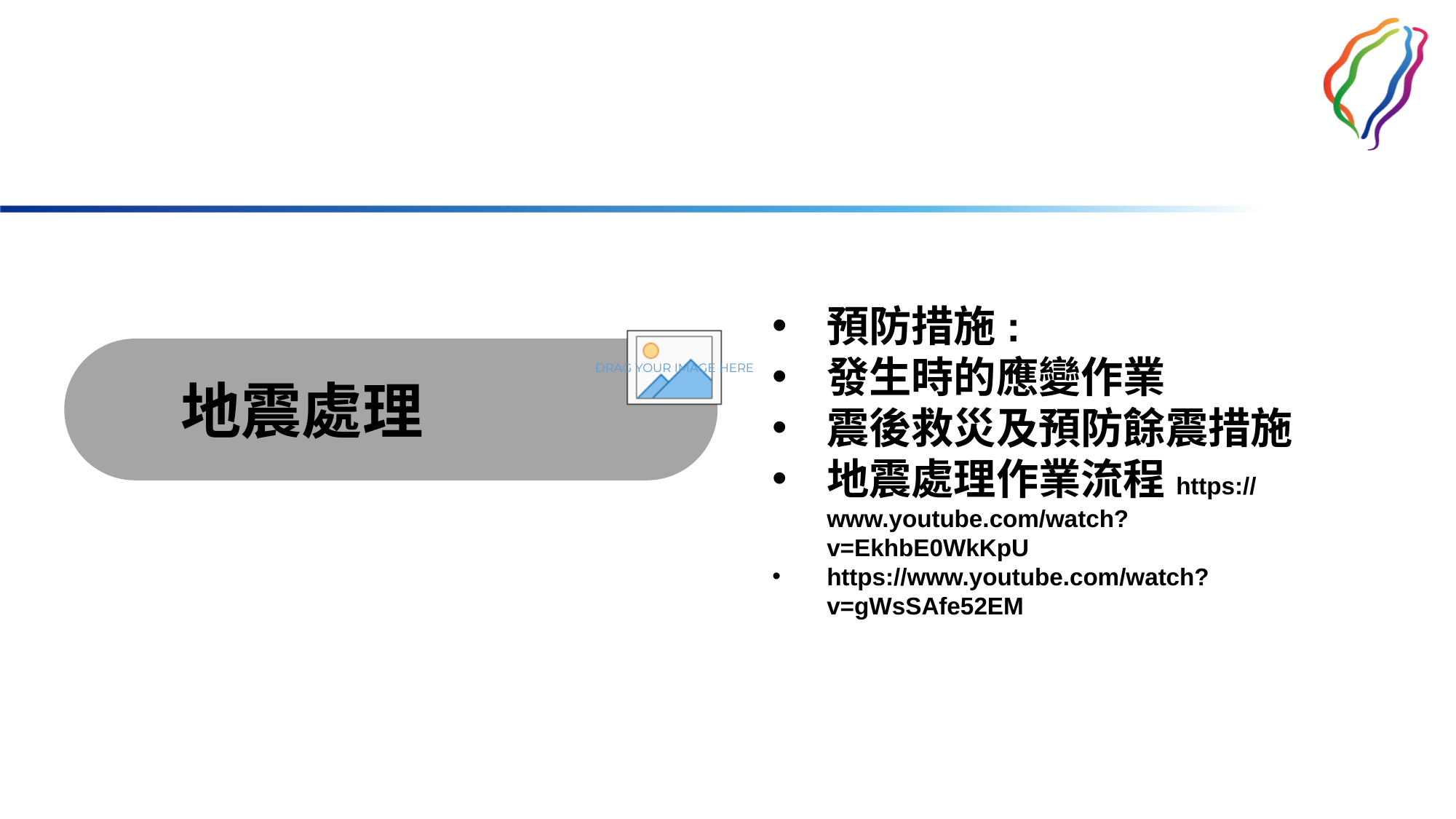

預防措施:
發生時的應變作業
震後救災及預防餘震措施
地震處理作業流程https://www.youtube.com/watch?v=EkhbE0WkKpU
https://www.youtube.com/watch?v=gWsSAfe52EM

地震處理